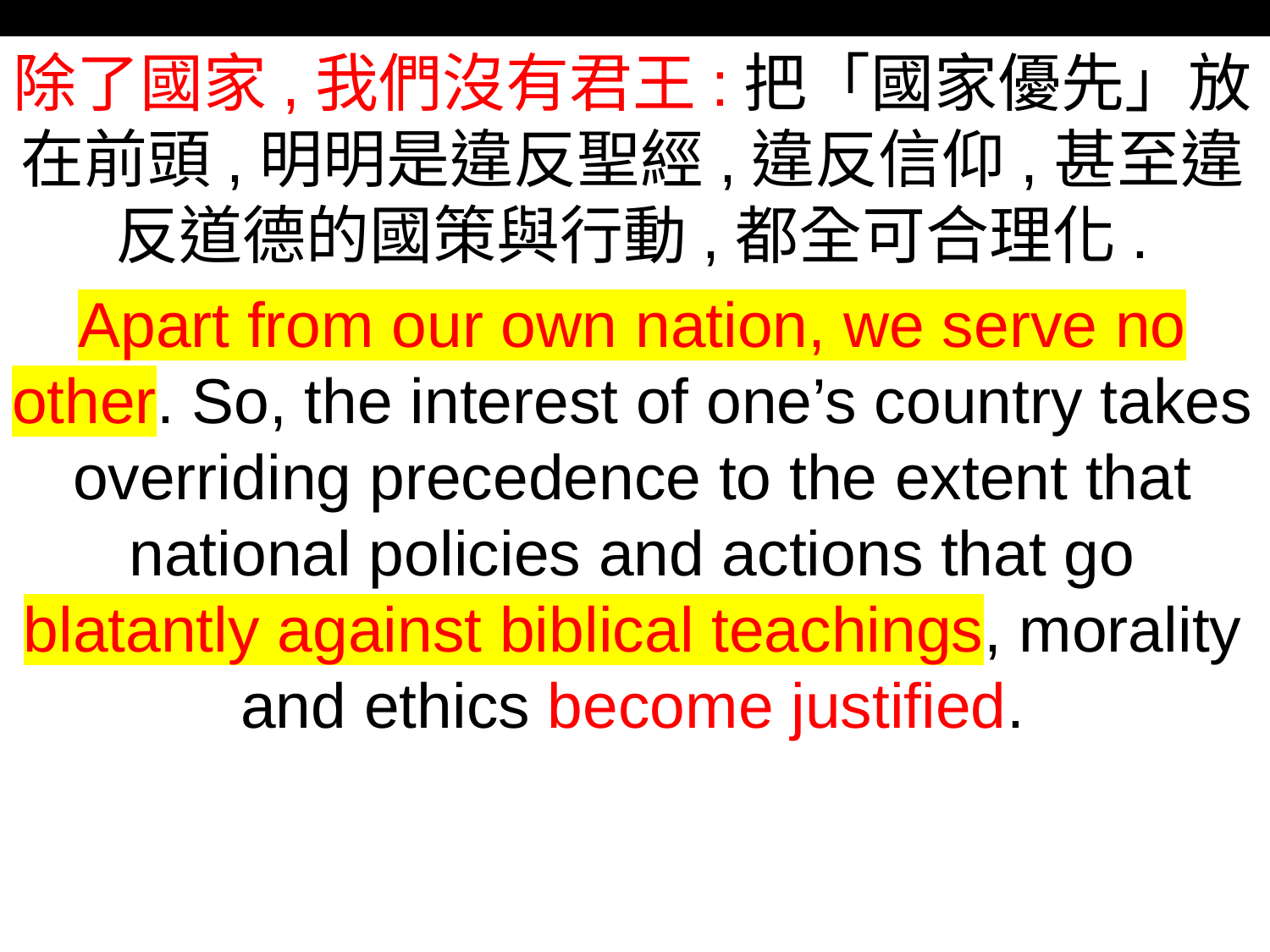

除了國家,我們沒有君王:把「國家優先」放在前頭,明明是違反聖經,違反信仰,甚至違反道德的國策與行動,都全可合理化.
Apart from our own nation, we serve no other. So, the interest of one’s country takes overriding precedence to the extent that national policies and actions that go blatantly against biblical teachings, morality and ethics become justified.